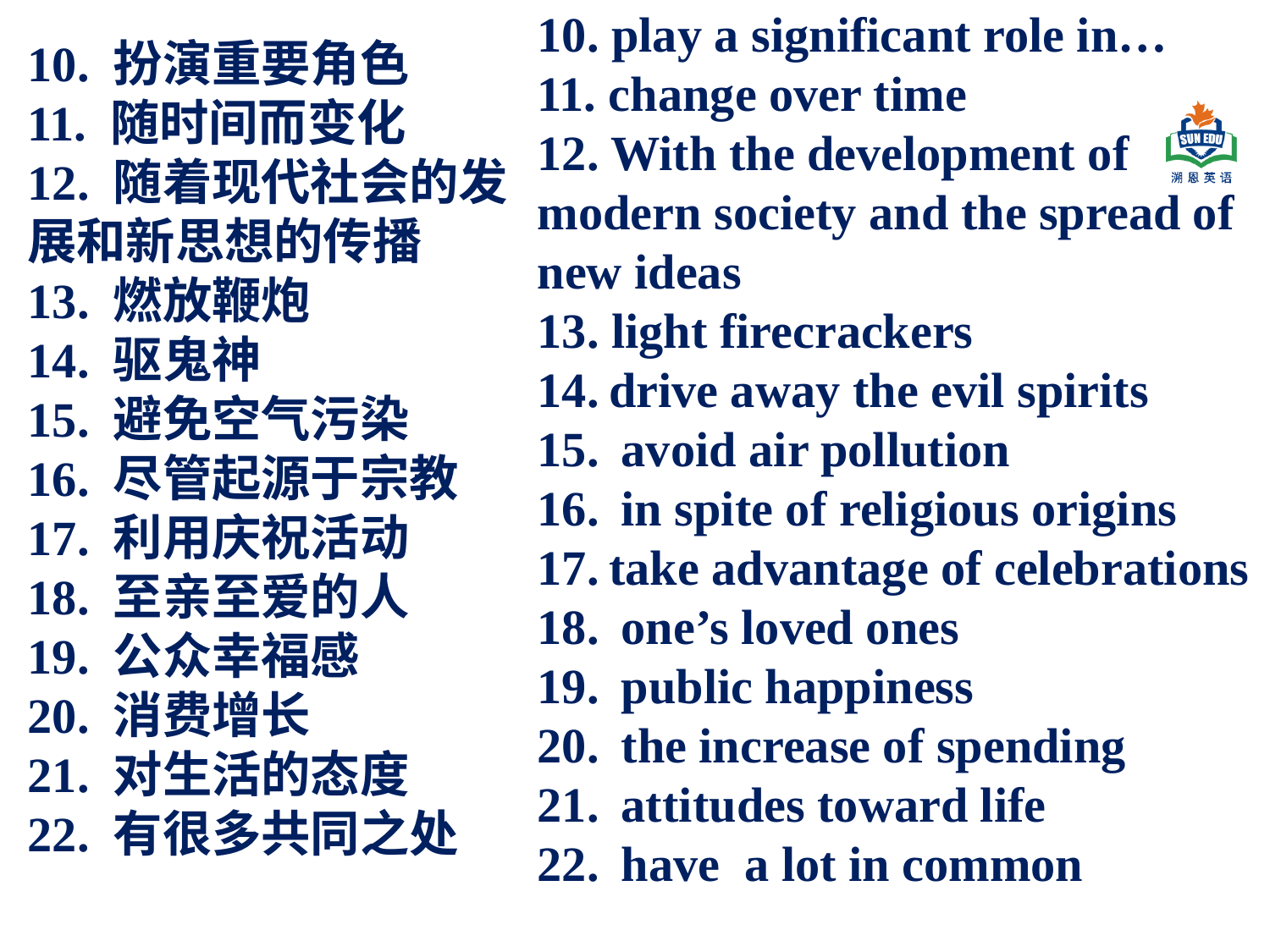

10. play a significant role in…
11. change over time
12. With the development of modern society and the spread of new ideas
13. light firecrackers
drive away the evil spirits
 avoid air pollution
 in spite of religious origins
take advantage of celebrations
 one’s loved ones
 public happiness
 the increase of spending
 attitudes toward life
 have  a lot in common
10. 扮演重要角色
11. 随时间而变化
12. 随着现代社会的发展和新思想的传播
13. 燃放鞭炮
14. 驱鬼神
15. 避免空气污染
16. 尽管起源于宗教
17. 利用庆祝活动
18. 至亲至爱的人
19. 公众幸福感
20. 消费增长
21. 对生活的态度
22. 有很多共同之处